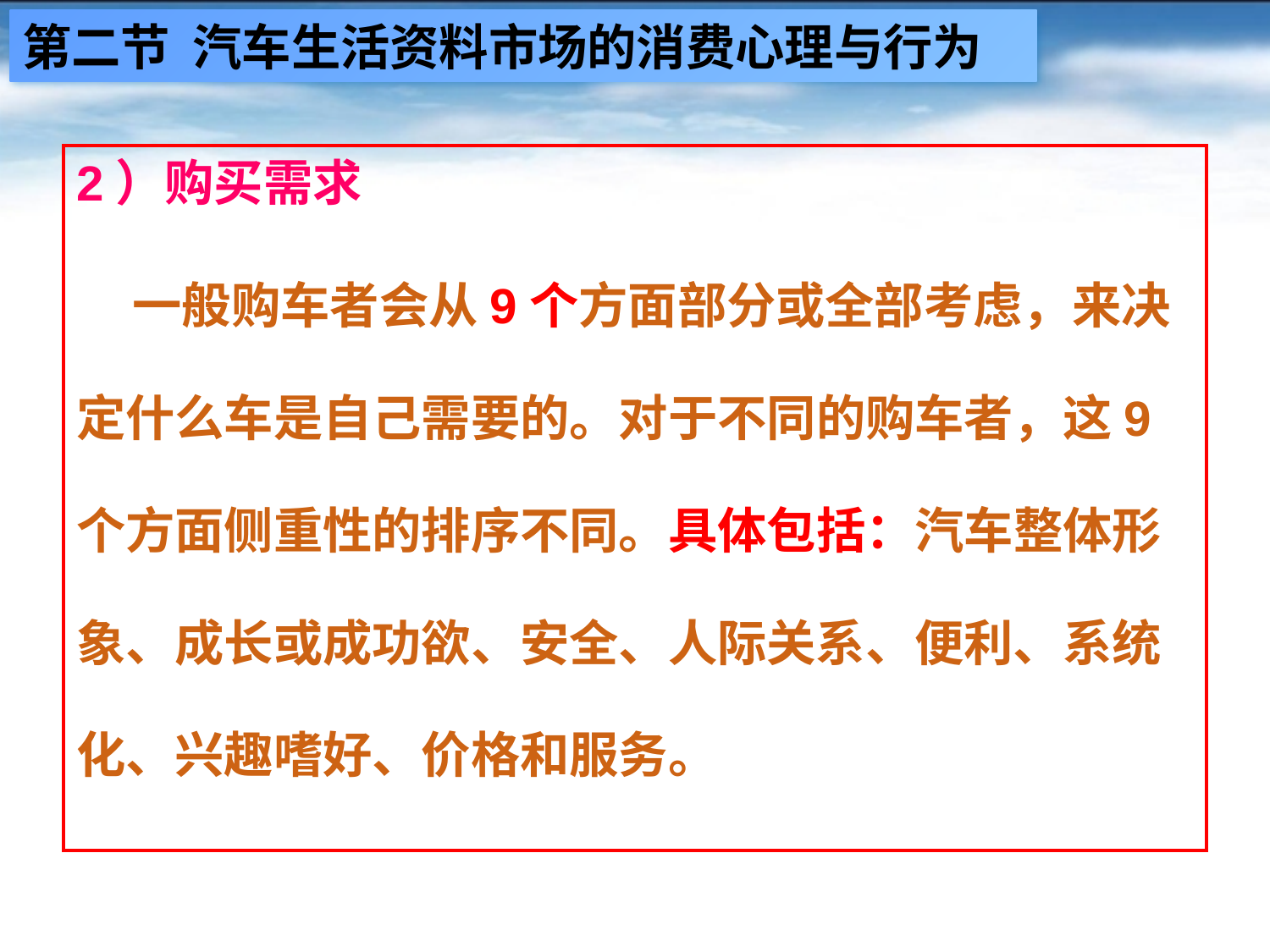

第二节  汽车生活资料市场的消费心理与行为
2）购买需求
    一般购车者会从9个方面部分或全部考虑，来决定什么车是自己需要的。对于不同的购车者，这9个方面侧重性的排序不同。具体包括：汽车整体形象、成长或成功欲、安全、人际关系、便利、系统化、兴趣嗜好、价格和服务。